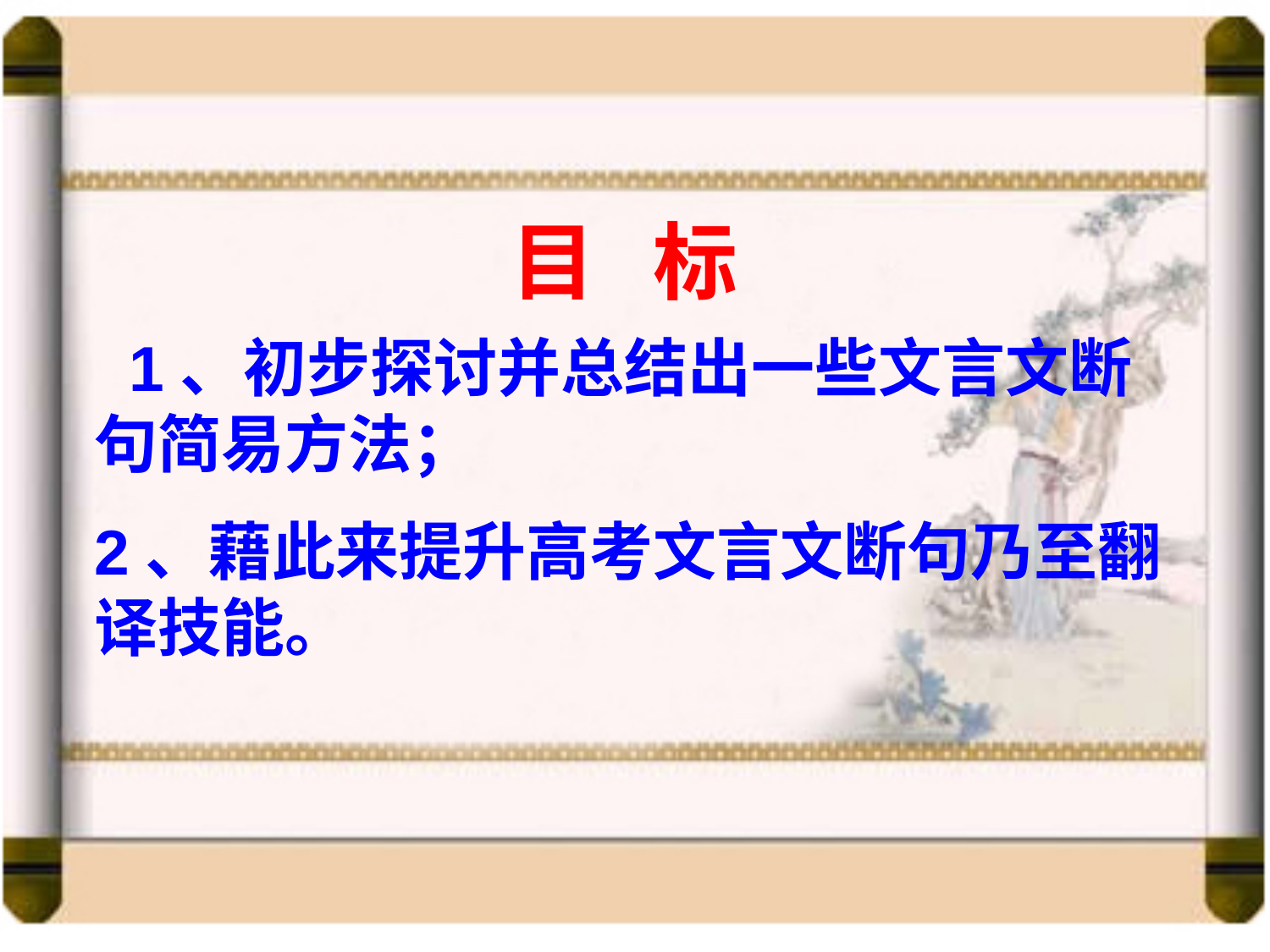

1、初步探讨并总结出一些文言文断句简易方法；
2、藉此来提升高考文言文断句乃至翻译技能。
 目   标